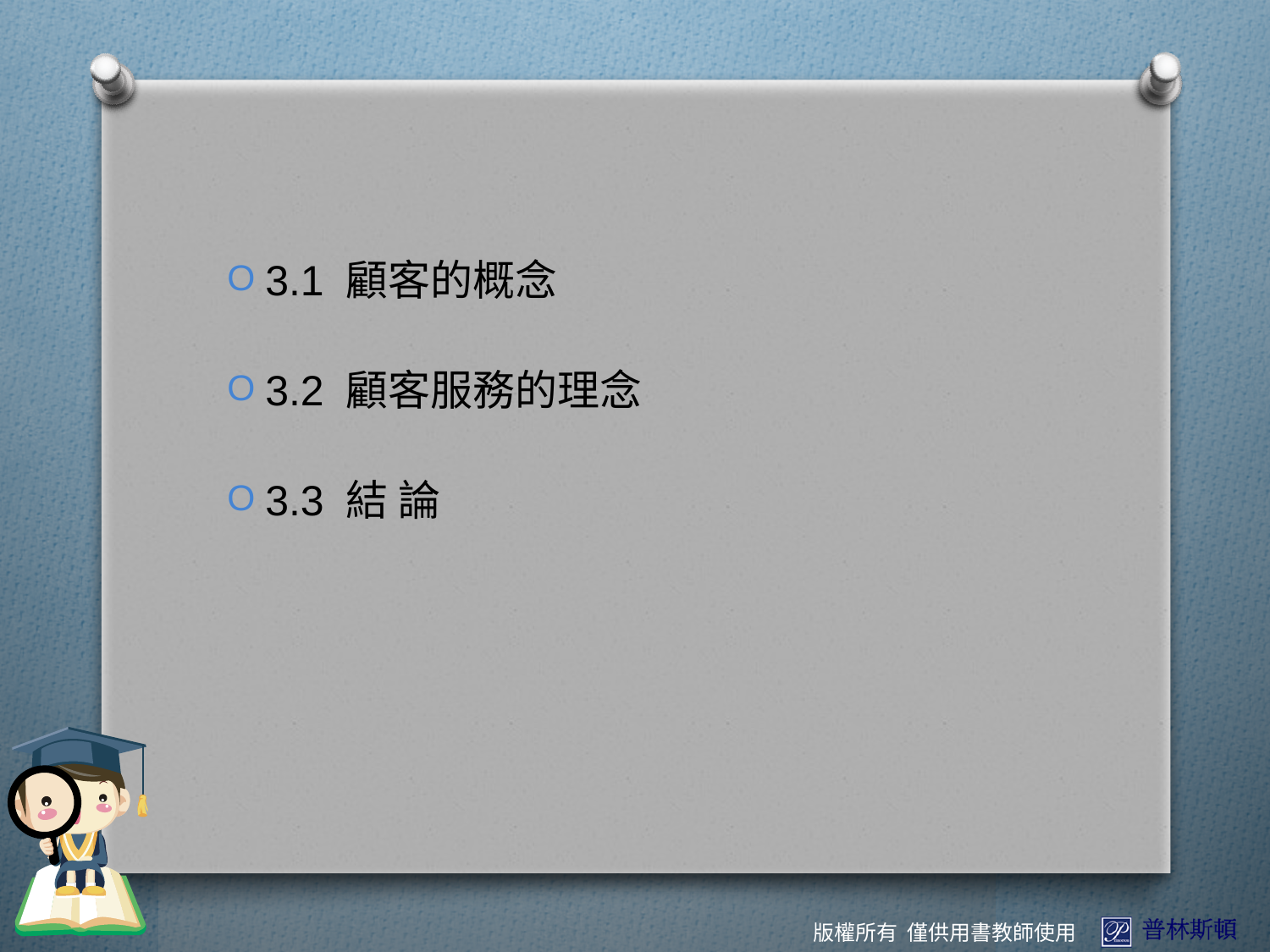

3.1 顧客的概念
3.2 顧客服務的理念
3.3 結 論